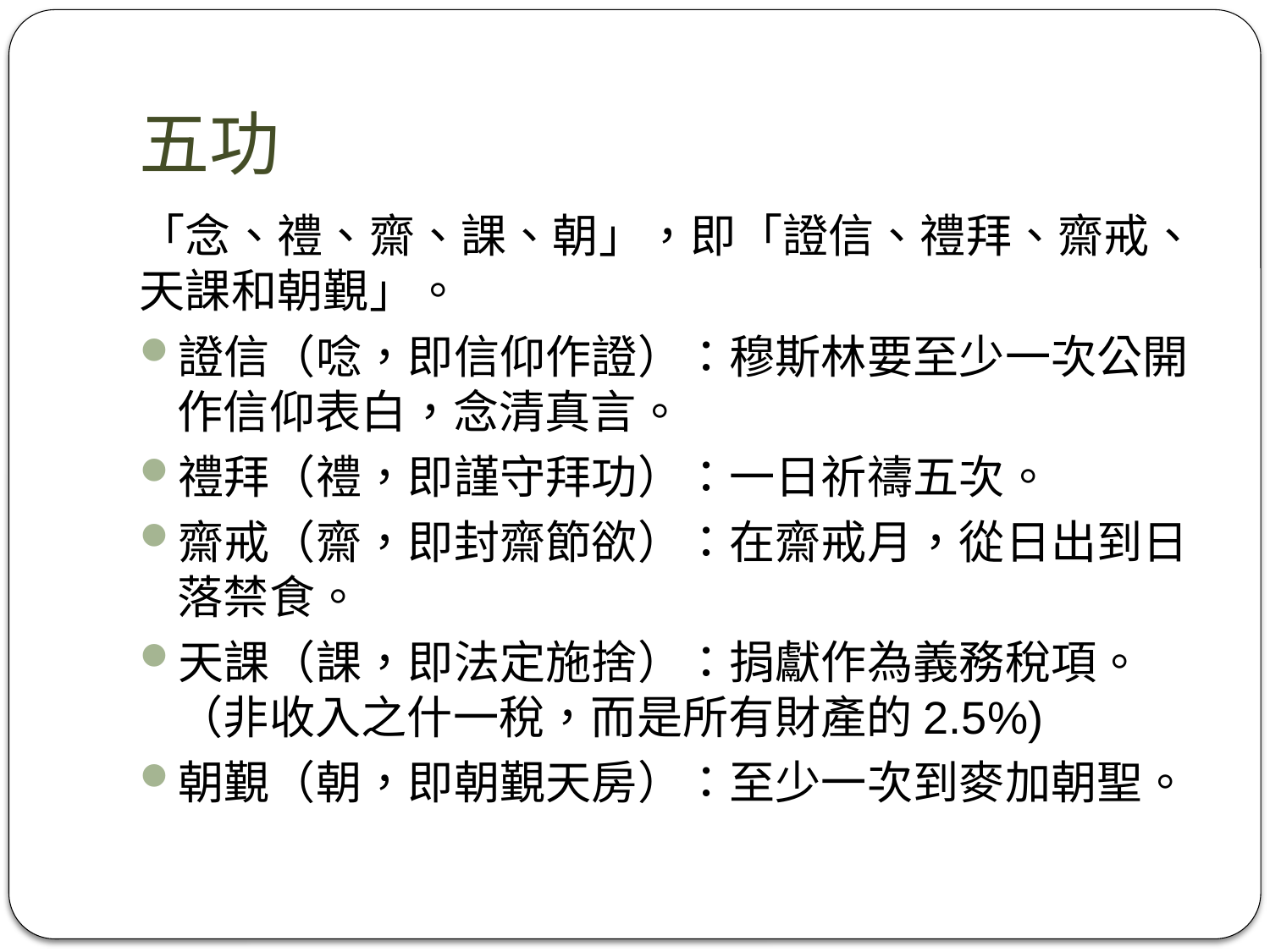

# 五功
「念、禮、齋、課、朝」，即「證信、禮拜、齋戒、天課和朝覲」。
證信（唸，即信仰作證）：穆斯林要至少一次公開作信仰表白，念清真言。
禮拜（禮，即謹守拜功）：一日祈禱五次。
齋戒（齋，即封齋節欲）：在齋戒月，從日出到日落禁食。
天課（課，即法定施捨）：捐獻作為義務稅項。（非收入之什一稅，而是所有財產的2.5%)
朝覲（朝，即朝覲天房）：至少一次到麥加朝聖。